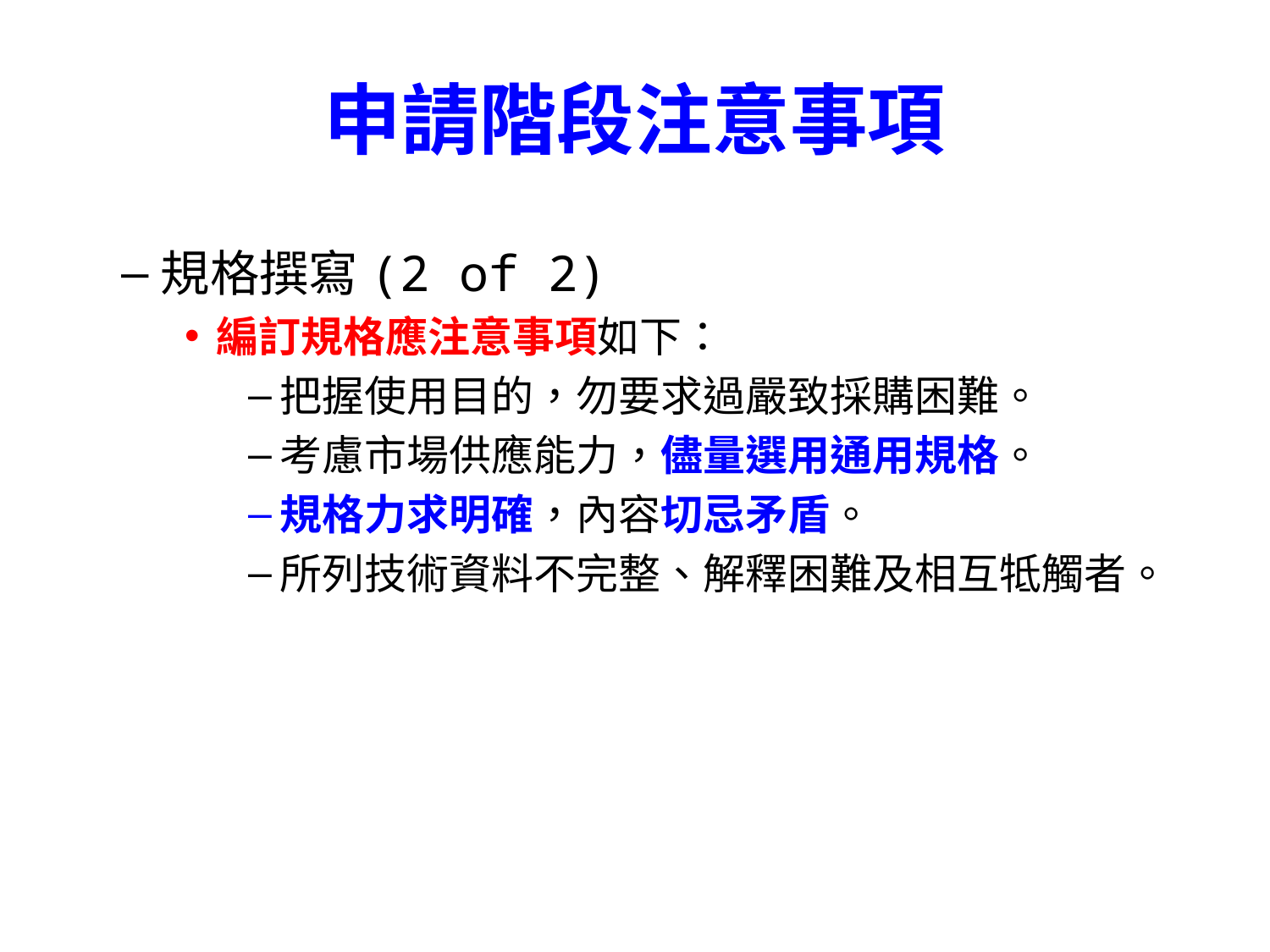

# 申請階段注意事項
規格撰寫(2 of 2)
編訂規格應注意事項如下：
把握使用目的，勿要求過嚴致採購困難。
考慮市場供應能力，儘量選用通用規格。
規格力求明確，內容切忌矛盾。
所列技術資料不完整、解釋困難及相互牴觸者。